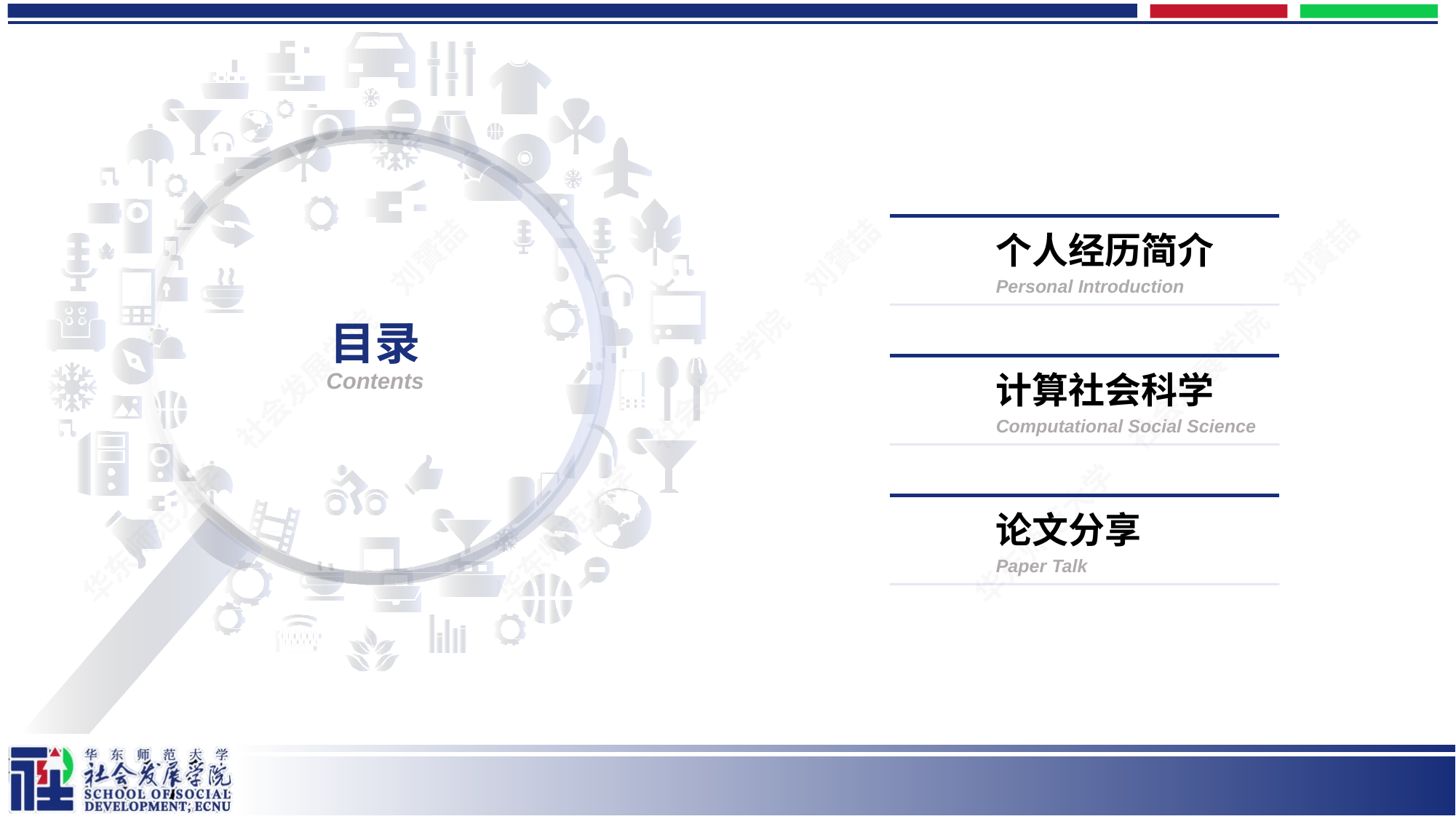

1.0
个人经历简介
Personal Introduction

# 目录 Contents
2.0
计算社会科学
Computational Social Science

3.0
论文分享
Paper Talk